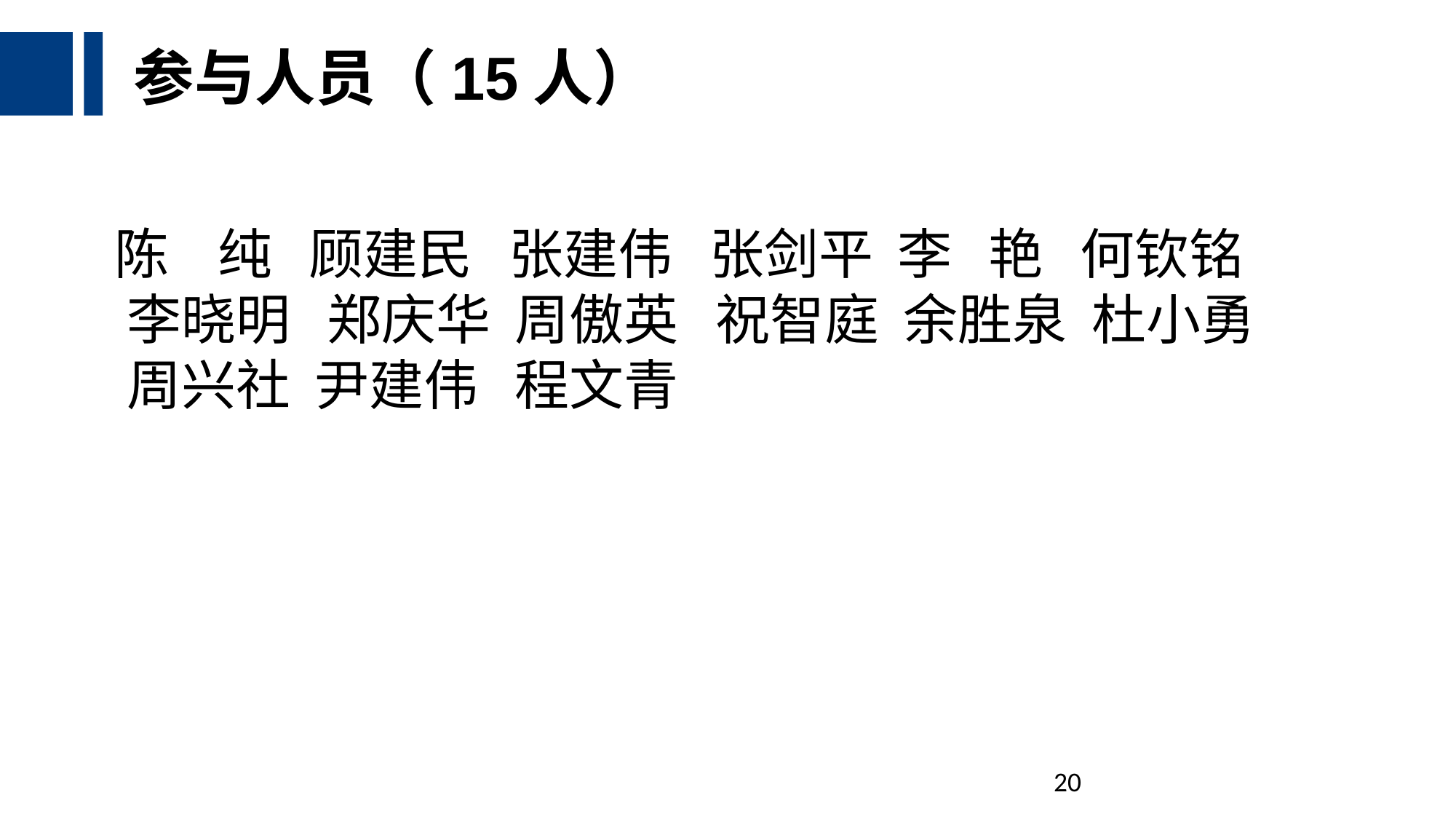

# 参与人员（15人）
陈    纯   顾建民   张建伟   张剑平  李   艳   何钦铭   李晓明   郑庆华  周傲英   祝智庭  余胜泉  杜小勇  周兴社  尹建伟   程文青
20